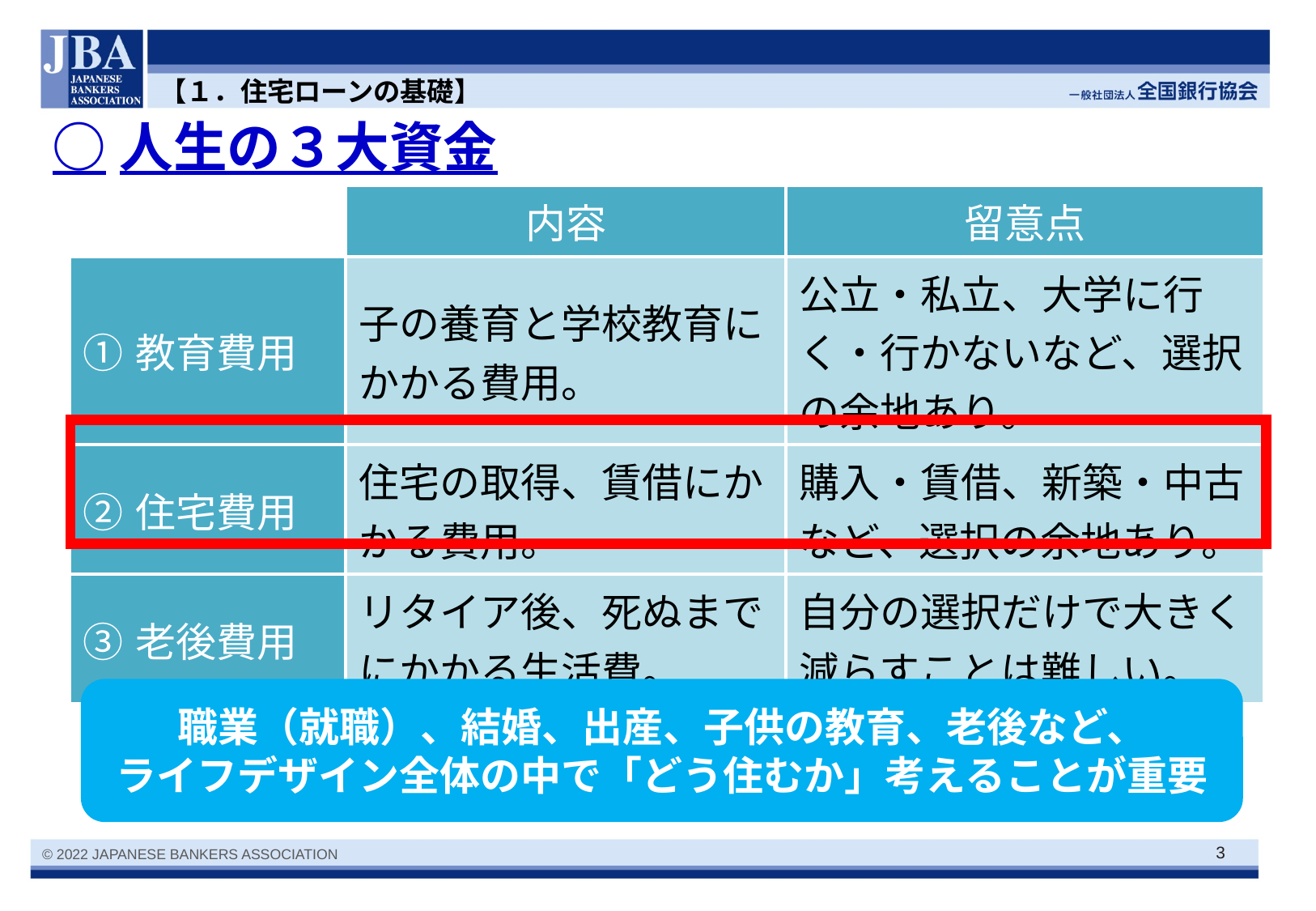

【１．住宅ローンの基礎】
○人生の３大資金
|  | 内容 | 留意点 |
| --- | --- | --- |
| ①教育費用 | 子の養育と学校教育にかかる費用。 | 公立・私立、大学に行く・行かないなど、選択の余地あり。 |
| ②住宅費用 | 住宅の取得、賃借にかかる費用。 | 購入・賃借、新築・中古など、選択の余地あり。 |
| ③老後費用 | リタイア後、死ぬまでにかかる生活費。 | 自分の選択だけで大きく減らすことは難しい。 |

職業（就職）、結婚、出産、子供の教育、老後など、
ライフデザイン全体の中で「どう住むか」考えることが重要